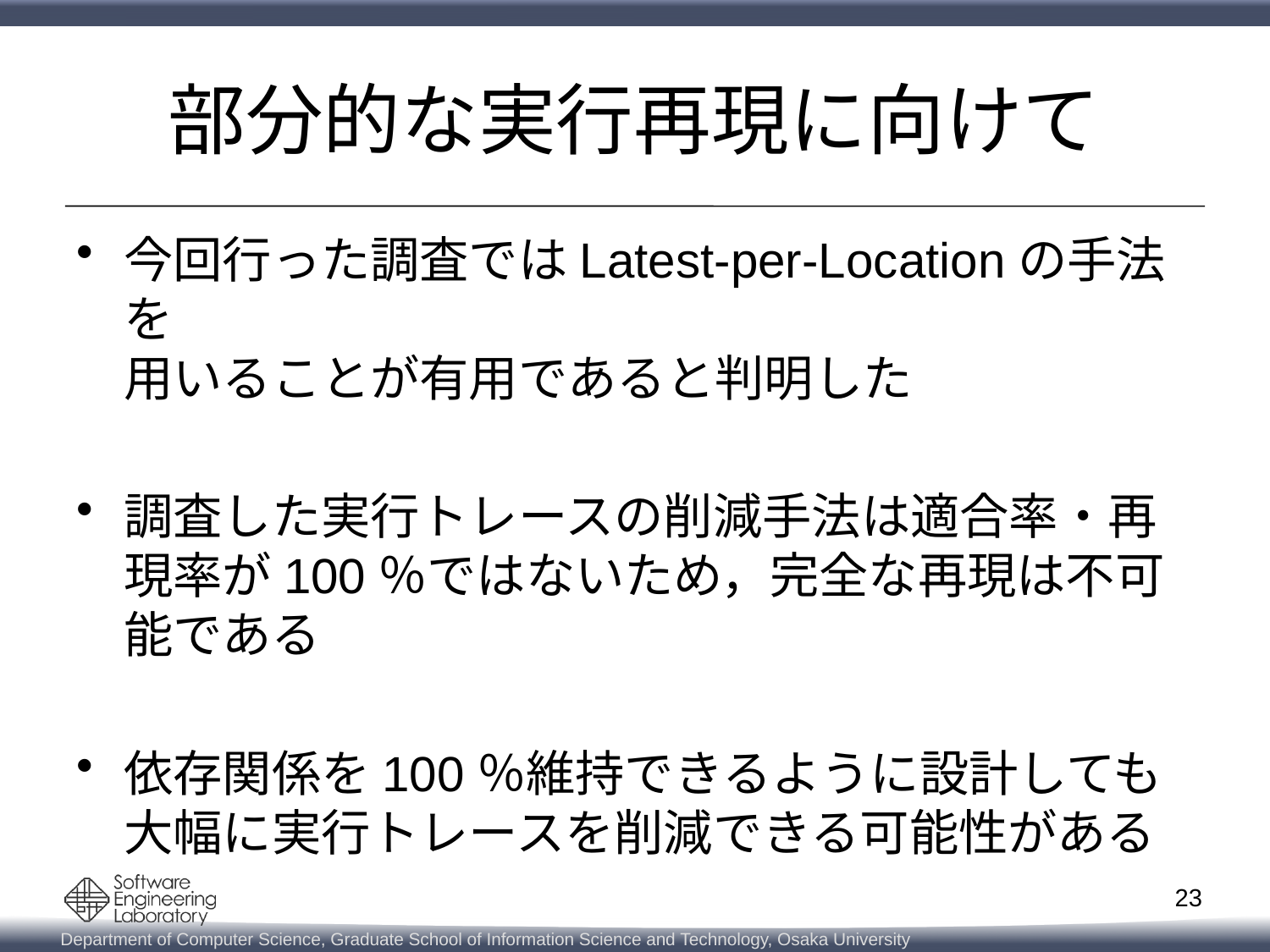

# 部分的な実行再現に向けて
今回行った調査ではLatest-per-Locationの手法を
用いることが有用であると判明した

調査した実行トレースの削減手法は適合率・再現率が100％ではないため，完全な再現は不可能である

依存関係を100％維持できるように設計しても
大幅に実行トレースを削減できる可能性がある
23